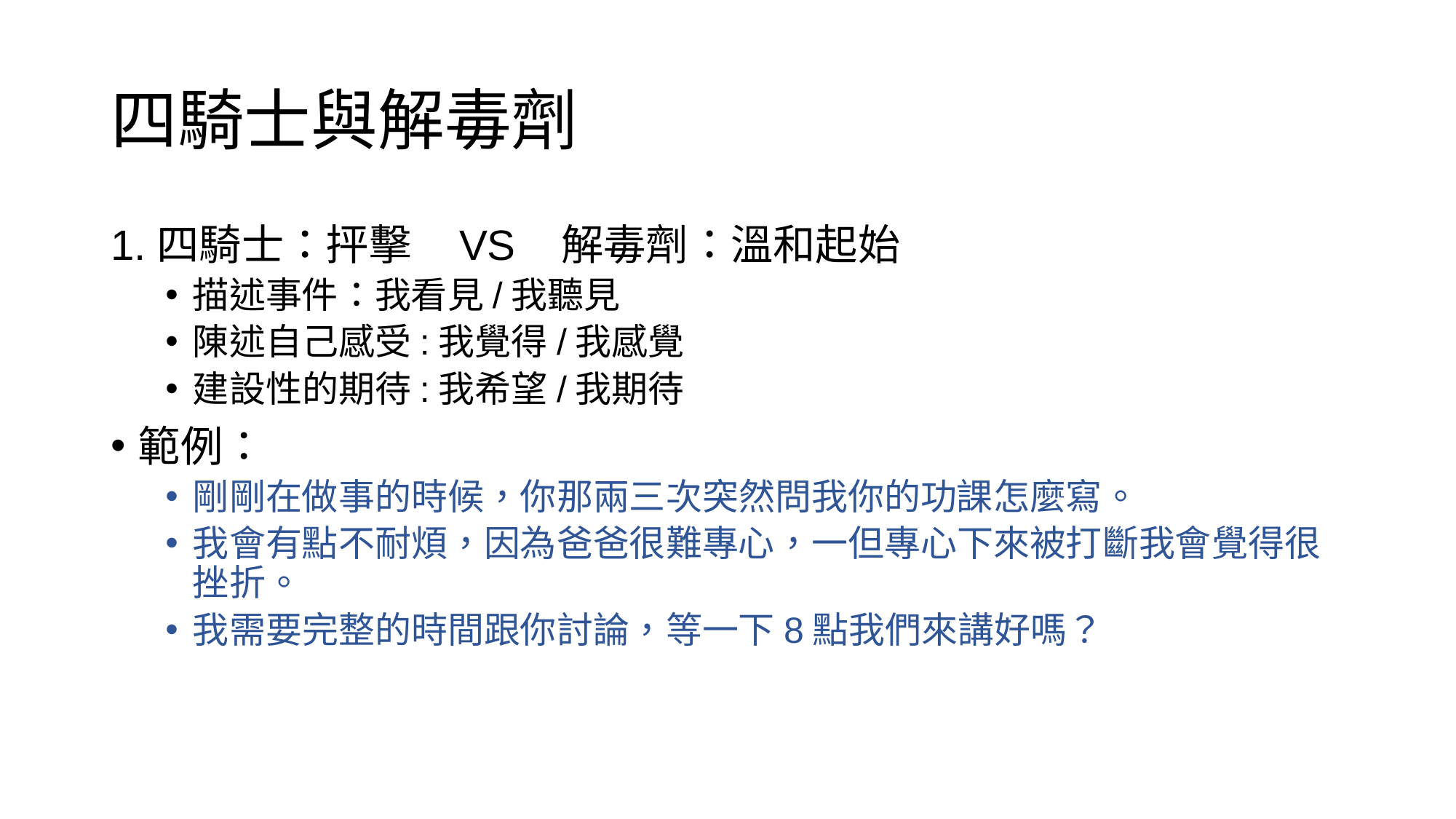

# 四騎士與解毒劑
四騎士：抨擊    VS   解毒劑：溫和起始
描述事件：我看見/我聽見
陳述自己感受:我覺得/我感覺
建設性的期待:我希望/我期待
範例：
剛剛在做事的時候，你那兩三次突然問我你的功課怎麼寫。
我會有點不耐煩，因為爸爸很難專心，一但專心下來被打斷我會覺得很挫折。
我需要完整的時間跟你討論，等一下8點我們來講好嗎？